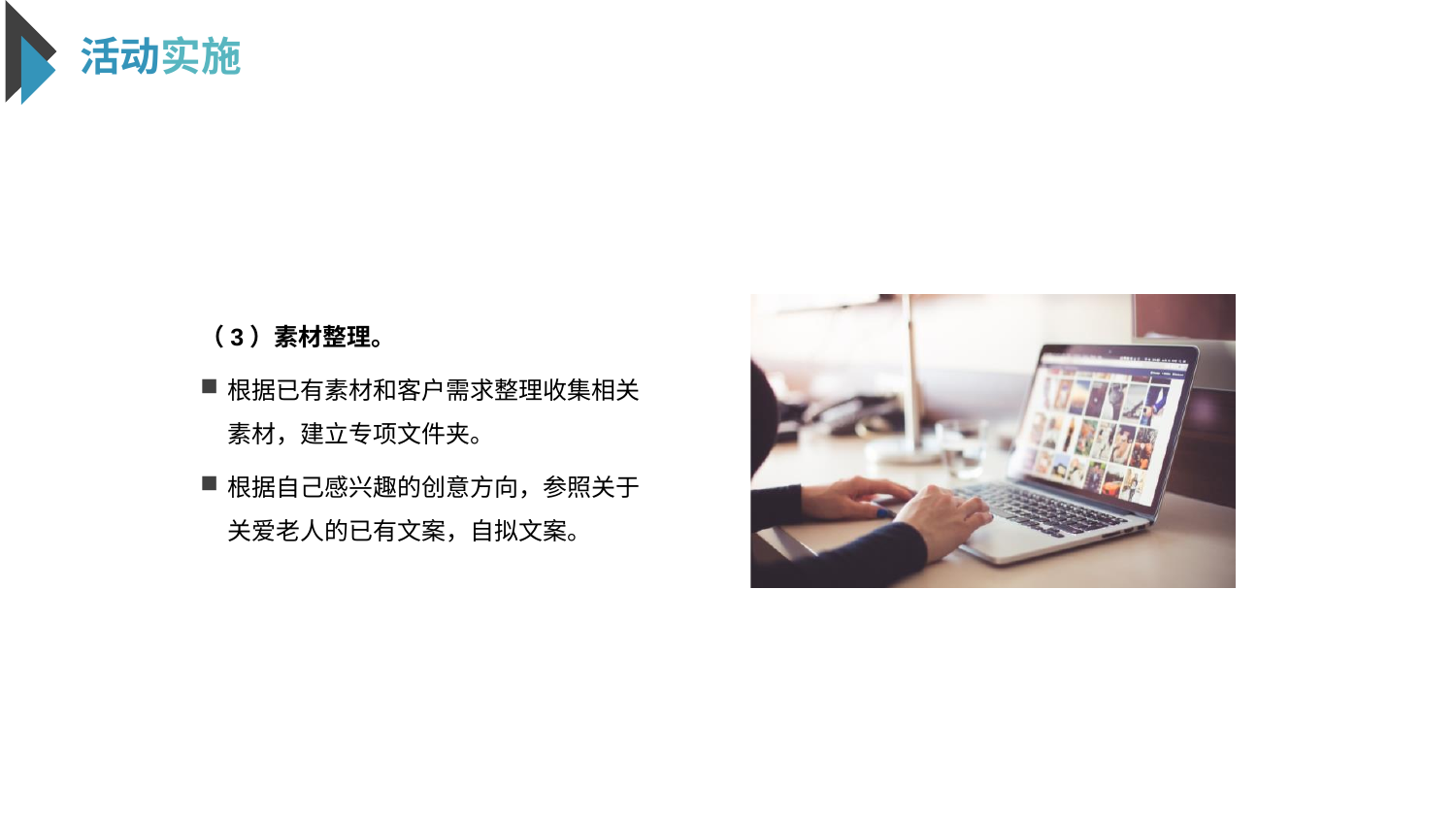

活动实施

（3）素材整理。
根据已有素材和客户需求整理收集相关素材，建立专项文件夹。
根据自己感兴趣的创意方向，参照关于关爱老人的已有文案，自拟文案。